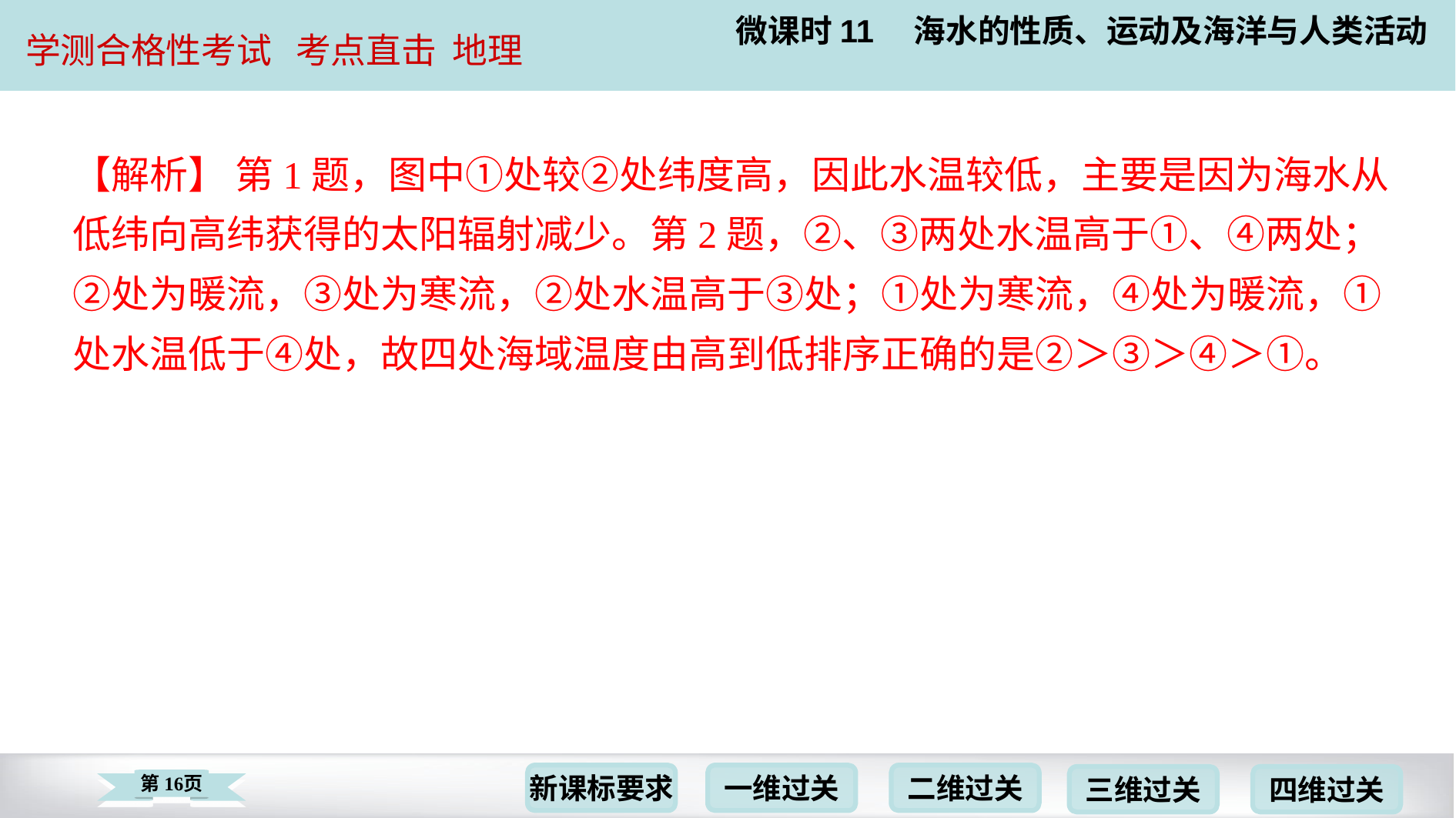

【解析】 第1题，图中①处较②处纬度高，因此水温较低，主要是因为海水从
低纬向高纬获得的太阳辐射减少。第2题，②、③两处水温高于①、④两处；
②处为暖流，③处为寒流，②处水温高于③处；①处为寒流，④处为暖流，①
处水温低于④处，故四处海域温度由高到低排序正确的是②＞③＞④＞①。